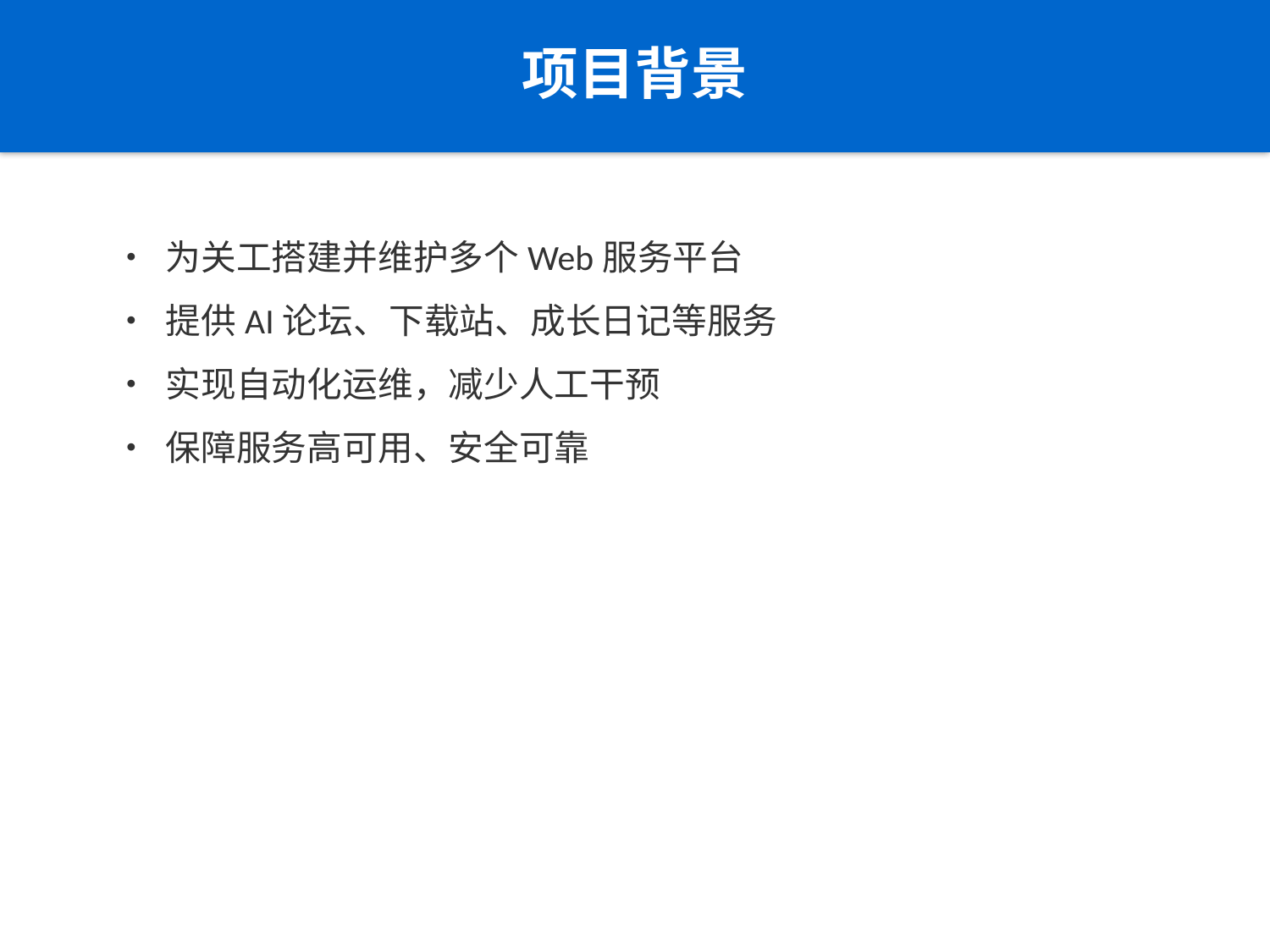

项目背景
• 为关工搭建并维护多个Web服务平台
• 提供AI论坛、下载站、成长日记等服务
• 实现自动化运维，减少人工干预
• 保障服务高可用、安全可靠